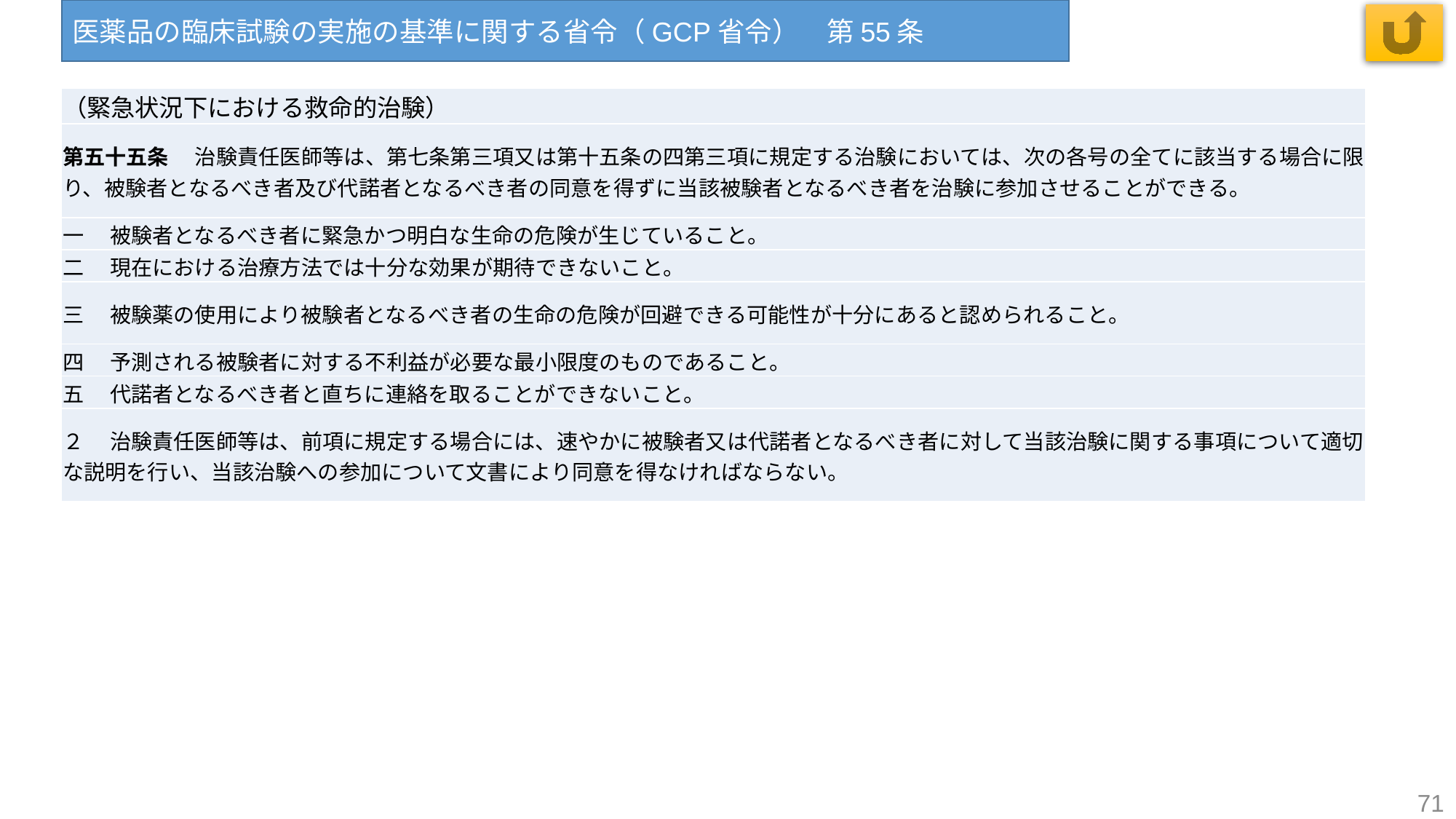

医薬品の臨床試験の実施の基準に関する省令（GCP省令）　第55条

| （緊急状況下における救命的治験） |
| --- |
| 第五十五条 　治験責任医師等は、第七条第三項又は第十五条の四第三項に規定する治験においては、次の各号の全てに該当する場合に限り、被験者となるべき者及び代諾者となるべき者の同意を得ずに当該被験者となるべき者を治験に参加させることができる。 |
| 一 　被験者となるべき者に緊急かつ明白な生命の危険が生じていること。 |
| 二 　現在における治療方法では十分な効果が期待できないこと。 |
| 三 　被験薬の使用により被験者となるべき者の生命の危険が回避できる可能性が十分にあると認められること。 |
| 四 　予測される被験者に対する不利益が必要な最小限度のものであること。 |
| 五 　代諾者となるべき者と直ちに連絡を取ることができないこと。 |
| ２ 　治験責任医師等は、前項に規定する場合には、速やかに被験者又は代諾者となるべき者に対して当該治験に関する事項について適切な説明を行い、当該治験への参加について文書により同意を得なければならない。 |